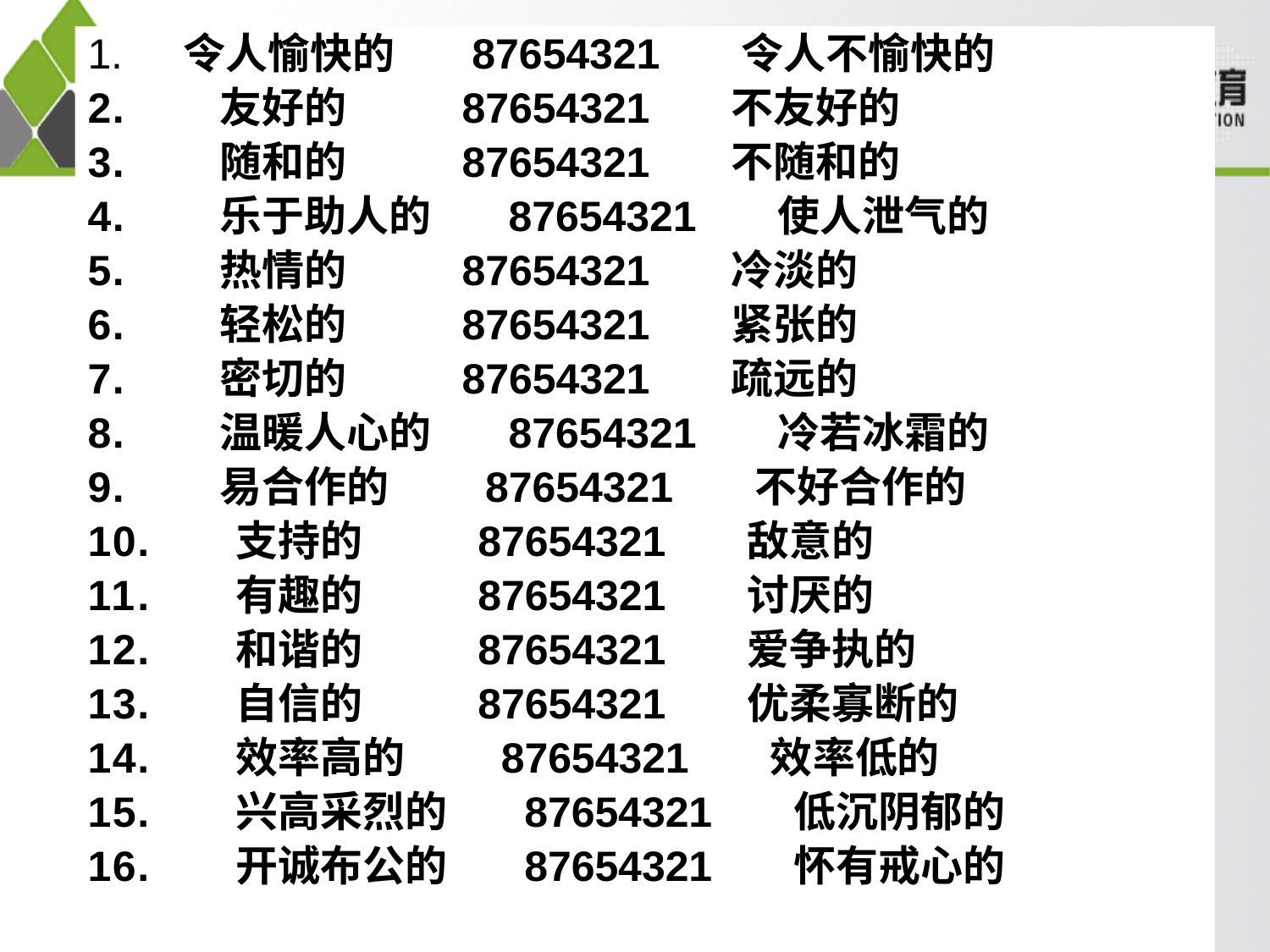

令人愉快的       87654321      令人不愉快的
　　友好的           87654321      不友好的
　　随和的           87654321      不随和的
　　乐于助人的       87654321      使人泄气的
　　热情的           87654321      冷淡的
　　轻松的           87654321      紧张的
　　密切的           87654321      疏远的
　　温暖人心的       87654321      冷若冰霜的
　　易合作的         87654321      不好合作的
　　支持的           87654321      敌意的
　　有趣的           87654321      讨厌的
　　和谐的           87654321      爱争执的
　　自信的           87654321      优柔寡断的
　　效率高的         87654321      效率低的
　　兴高采烈的       87654321      低沉阴郁的
　　开诚布公的       87654321      怀有戒心的